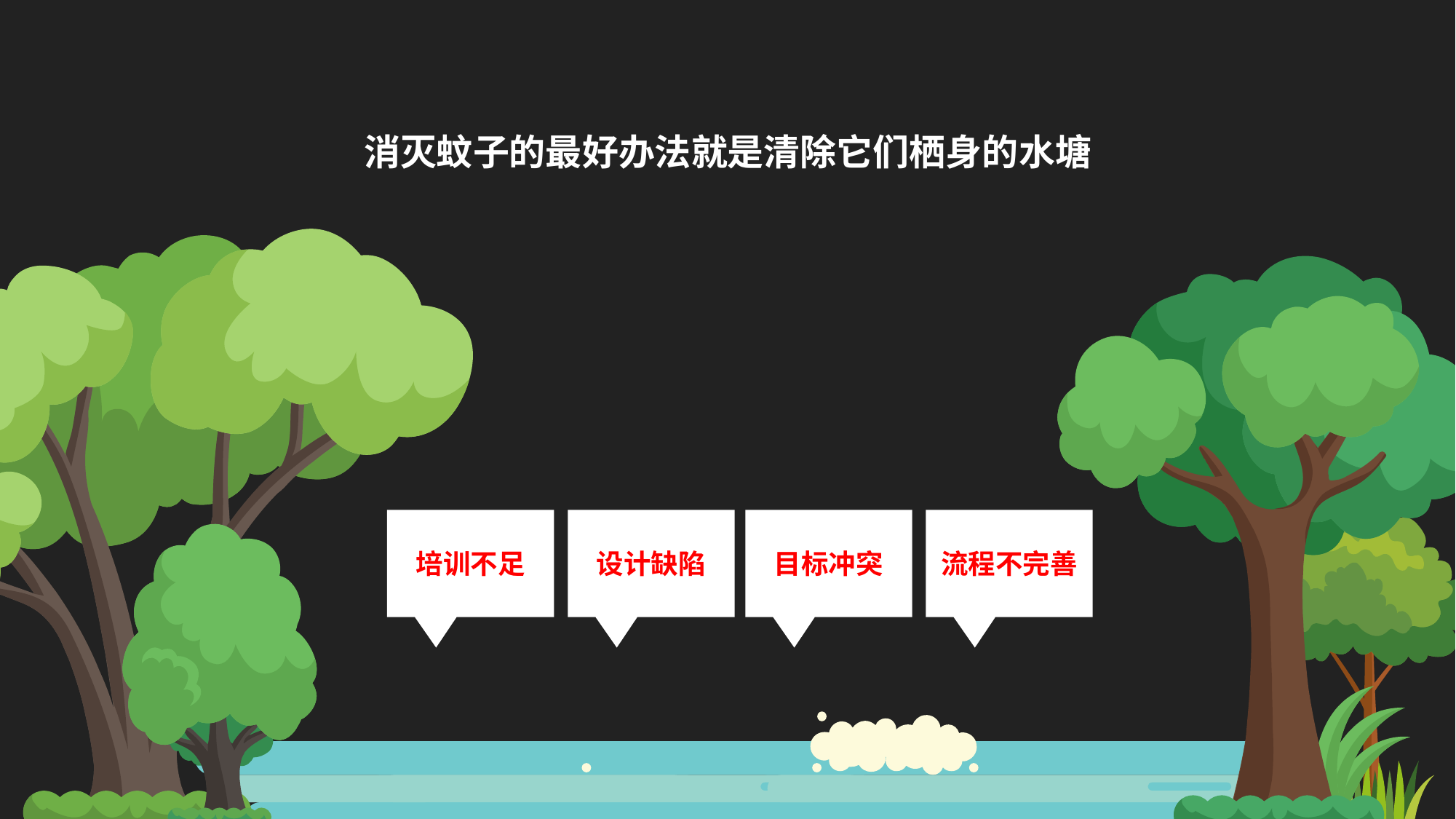

消灭蚊子的最好办法就是清除它们栖身的水塘

培训不足
设计缺陷
目标冲突
流程不完善